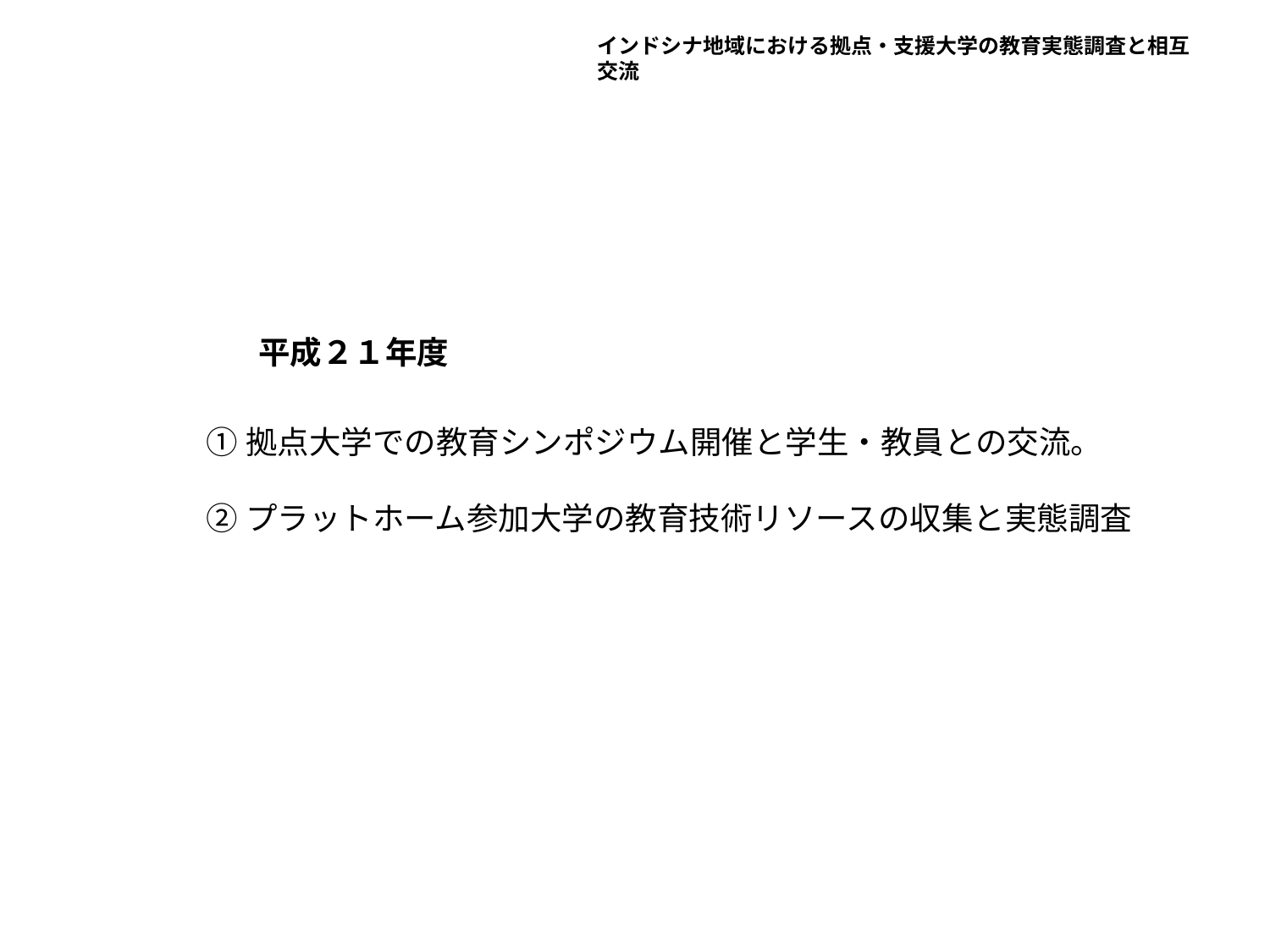

インドシナ地域における拠点・支援大学の教育実態調査と相互交流
平成２１年度
➀拠点大学での教育シンポジウム開催と学生・教員との交流。

➁プラットホーム参加大学の教育技術リソースの収集と実態調査